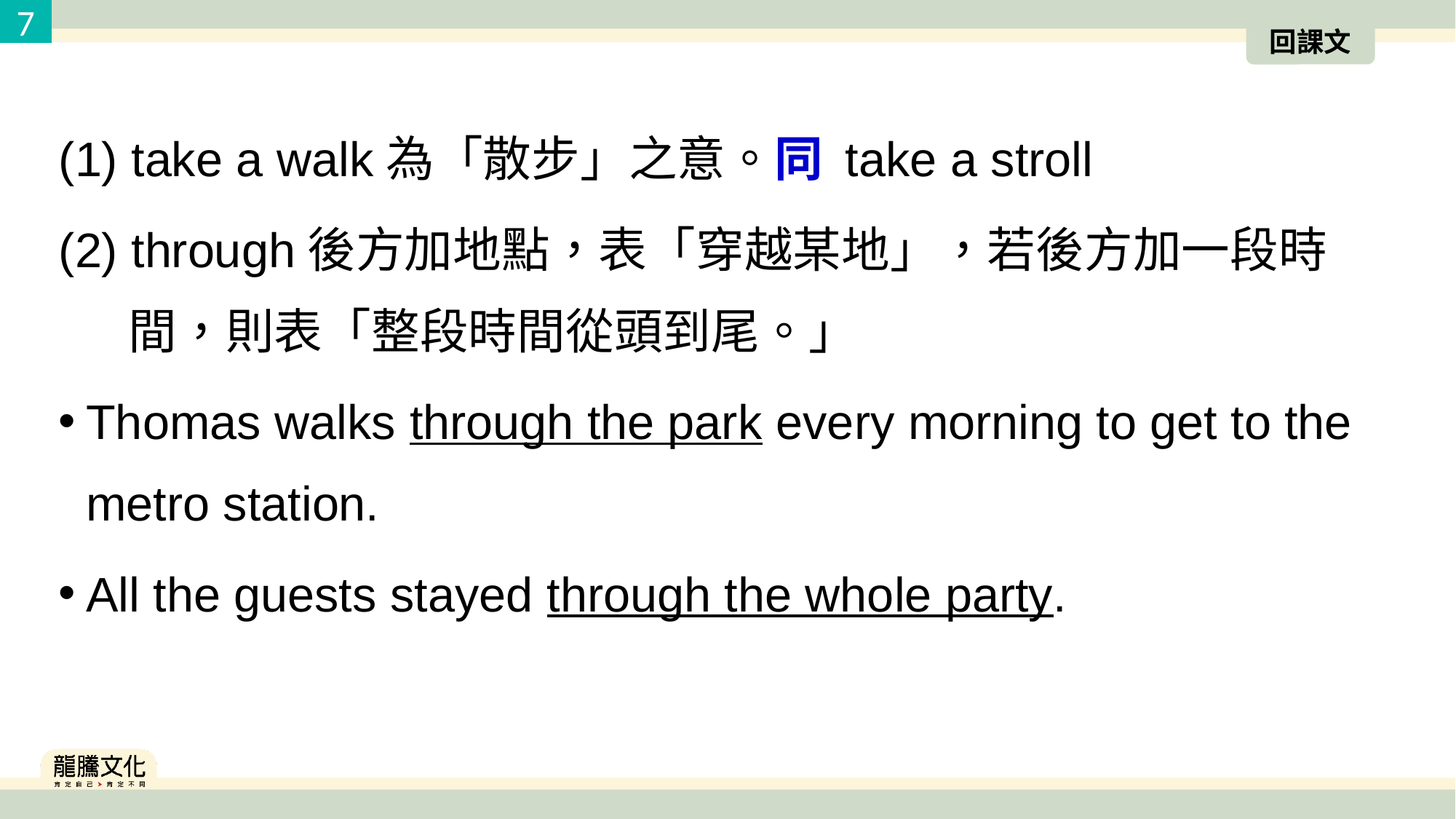

7
回課文
(1) take a walk為「散步」之意。同 take a stroll
(2) through後方加地點，表「穿越某地」，若後方加一段時間，則表「整段時間從頭到尾。」
Thomas walks through the park every morning to get to the metro station.
All the guests stayed through the whole party.